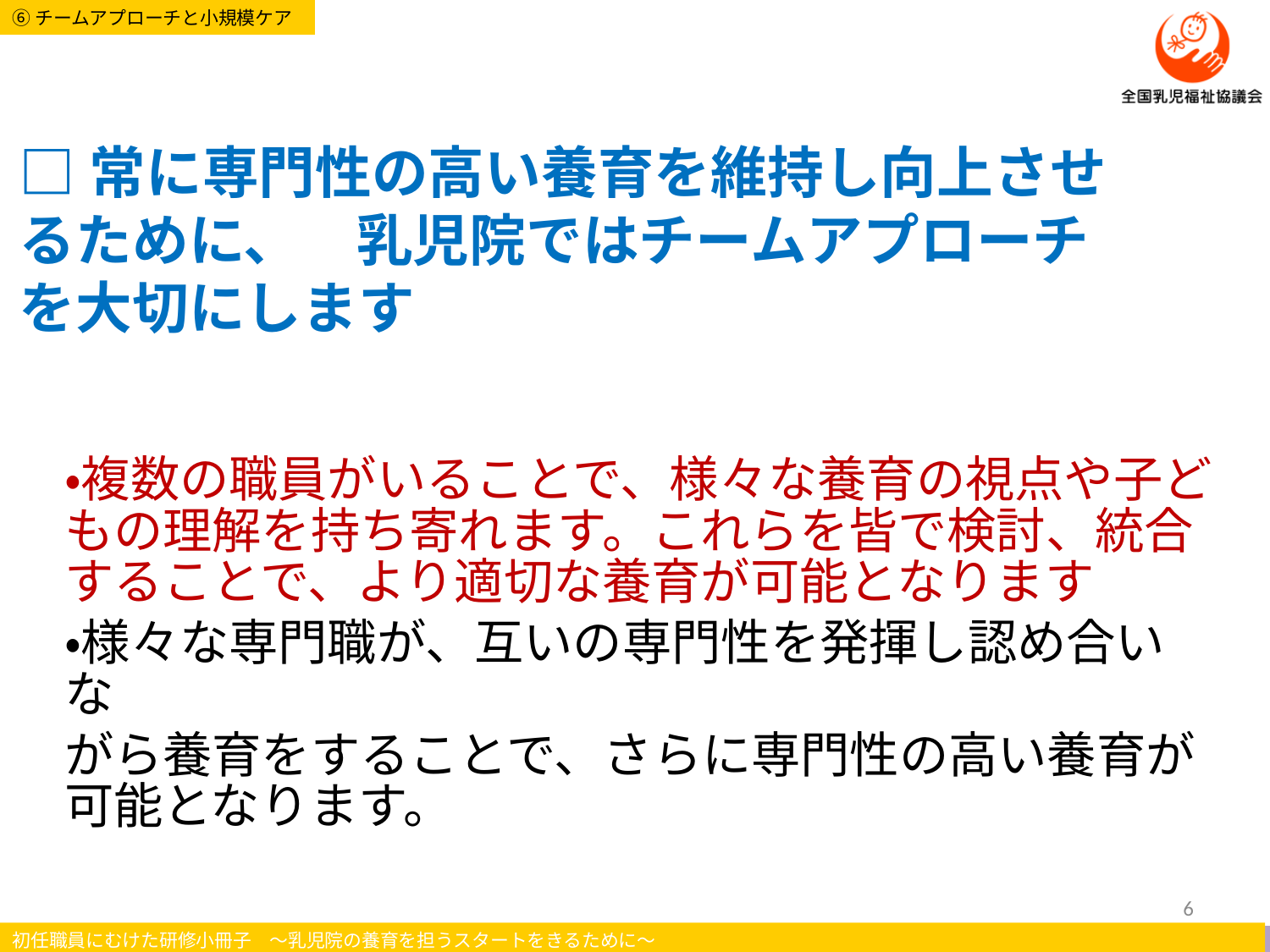

# □常に専門性の高い養育を維持し向上させるために、　乳児院ではチームアプローチを大切にします

・複数の職員がいることで、様々な養育の視点や子どもの理解を持ち寄れます。これらを皆で検討、統合することで、より適切な養育が可能となります
・様々な専門職が、互いの専門性を発揮し認め合いな
がら養育をすることで、さらに専門性の高い養育が可能となります。

6